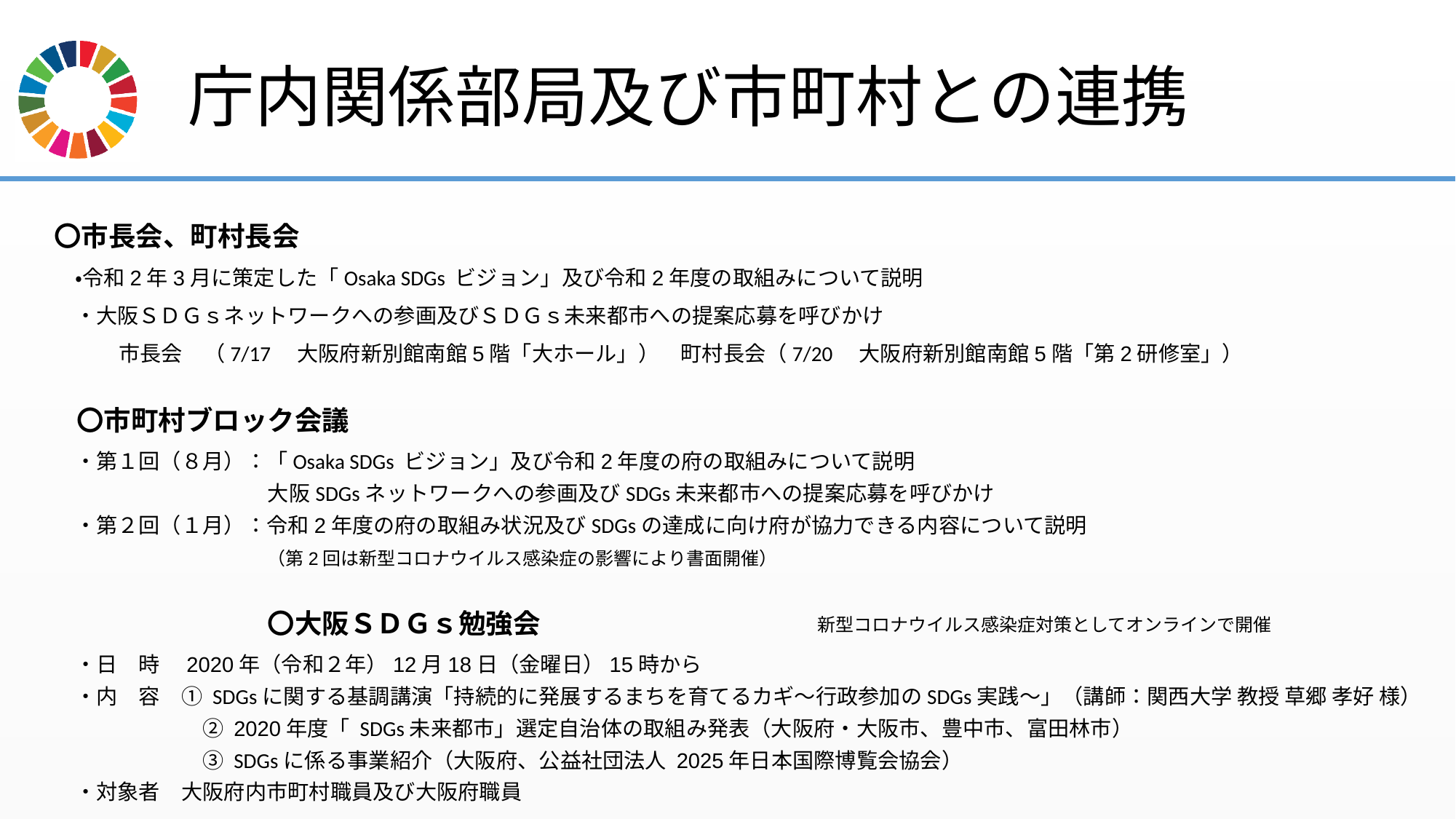

# 庁内関係部局及び市町村との連携
〇市長会、町村長会
・令和2年3月に策定した「Osaka SDGs ビジョン」及び令和2年度の取組みについて説明
・大阪ＳＤＧｓネットワークへの参画及びＳＤＧｓ未来都市への提案応募を呼びかけ
　市長会　（7/17　大阪府新別館南館5階「大ホール」）　町村長会（7/20　大阪府新別館南館5階「第2研修室」）

〇市町村ブロック会議
・第１回（８月）：「Osaka SDGs ビジョン」及び令和2年度の府の取組みについて説明
大阪SDGsネットワークへの参画及びSDGs未来都市への提案応募を呼びかけ
・第２回（１月）：令和2年度の府の取組み状況及びSDGsの達成に向け府が協力できる内容について説明
（第2回は新型コロナウイルス感染症の影響により書面開催）

〇大阪ＳＤＧｓ勉強会
・日　時　2020年（令和２年）12月18日（金曜日）15時から
・内　容　① SDGsに関する基調講演「持続的に発展するまちを育てるカギ～行政参加のSDGs実践～」（講師：関西大学 教授 草郷 孝好 様）
　　　　　　② 2020年度「 SDGs未来都市」選定自治体の取組み発表（大阪府・大阪市、豊中市、富田林市）
　　　　　　③ SDGsに係る事業紹介（大阪府、公益社団法人 2025年日本国際博覧会協会）
・対象者　大阪府内市町村職員及び大阪府職員
新型コロナウイルス感染症対策としてオンラインで開催